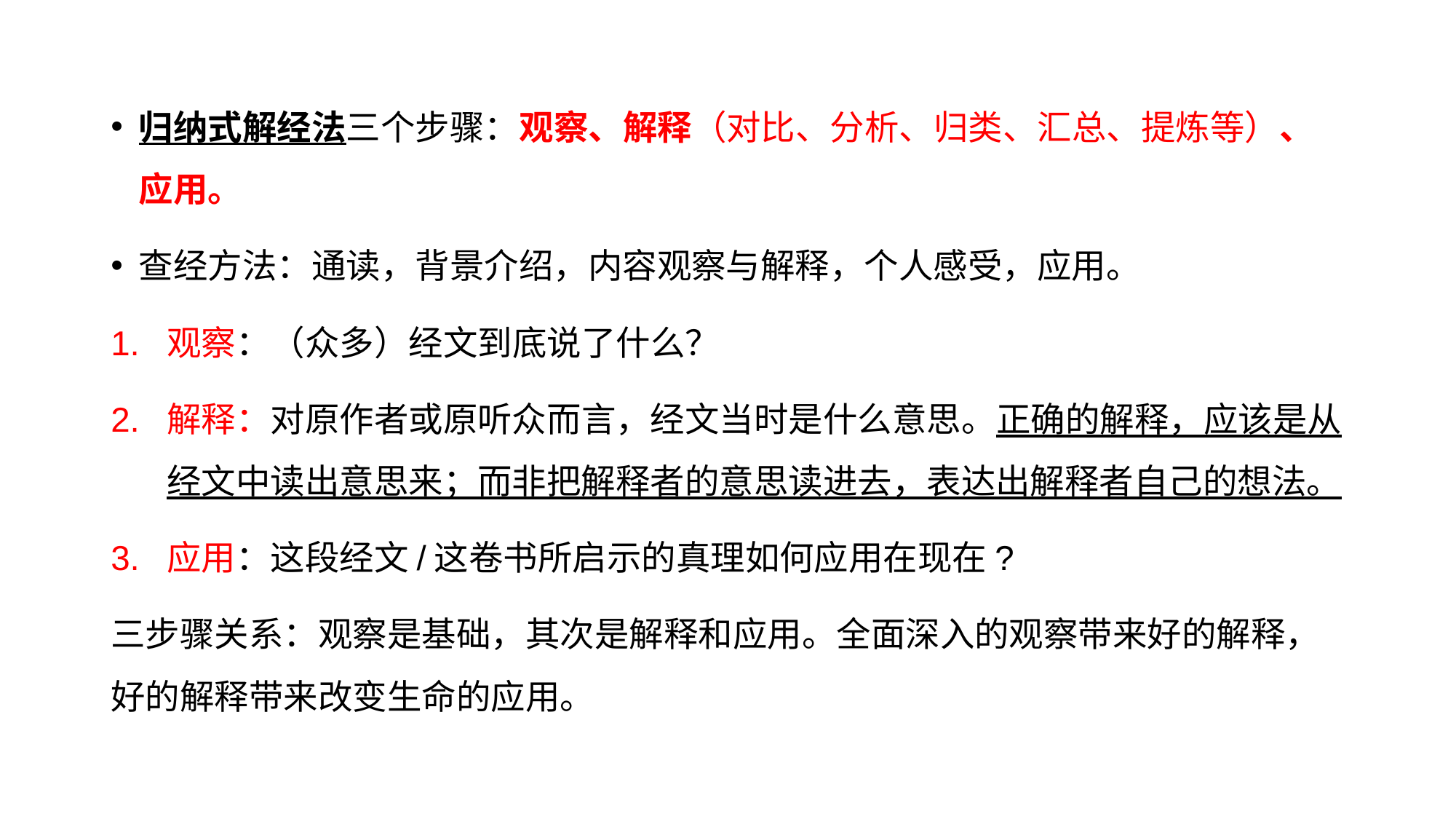

归纳式解经法三个步骤：观察、解释（对比、分析、归类、汇总、提炼等）、应用。
查经方法：通读，背景介绍，内容观察与解释，个人感受，应用。
观察：（众多）经文到底说了什么？
解释：对原作者或原听众而言，经文当时是什么意思。正确的解释，应该是从经文中读出意思来；而非把解释者的意思读进去，表达出解释者自己的想法。
应用：这段经文/这卷书所启示的真理如何应用在现在?
三步骤关系：观察是基础，其次是解释和应用。全面深入的观察带来好的解释，好的解释带来改变生命的应用。